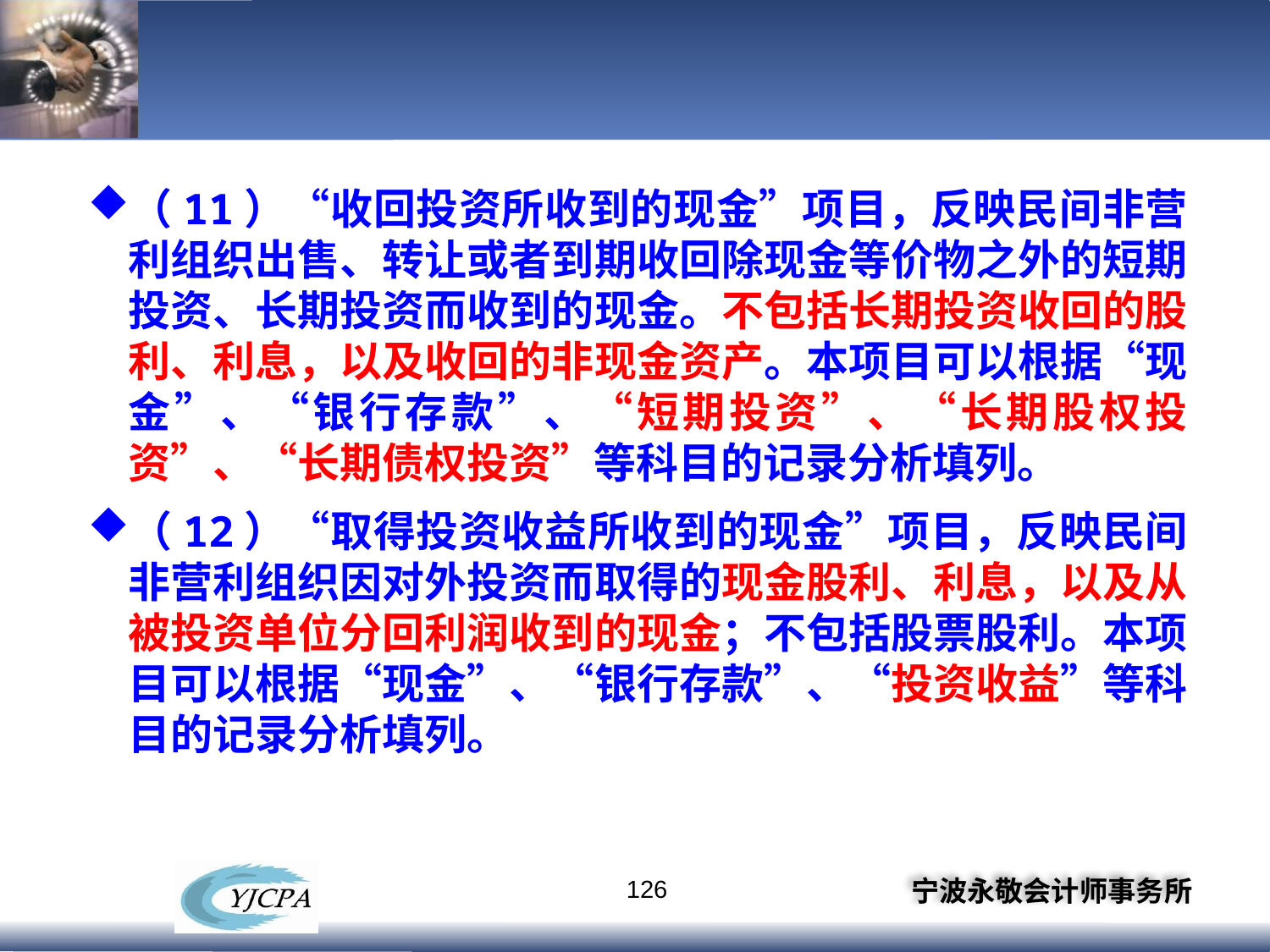

#
（11）“收回投资所收到的现金”项目，反映民间非营利组织出售、转让或者到期收回除现金等价物之外的短期投资、长期投资而收到的现金。不包括长期投资收回的股利、利息，以及收回的非现金资产。本项目可以根据“现金”、“银行存款”、“短期投资”、“长期股权投资”、“长期债权投资”等科目的记录分析填列。
（12）“取得投资收益所收到的现金”项目，反映民间非营利组织因对外投资而取得的现金股利、利息，以及从被投资单位分回利润收到的现金；不包括股票股利。本项目可以根据“现金”、“银行存款”、“投资收益”等科目的记录分析填列。